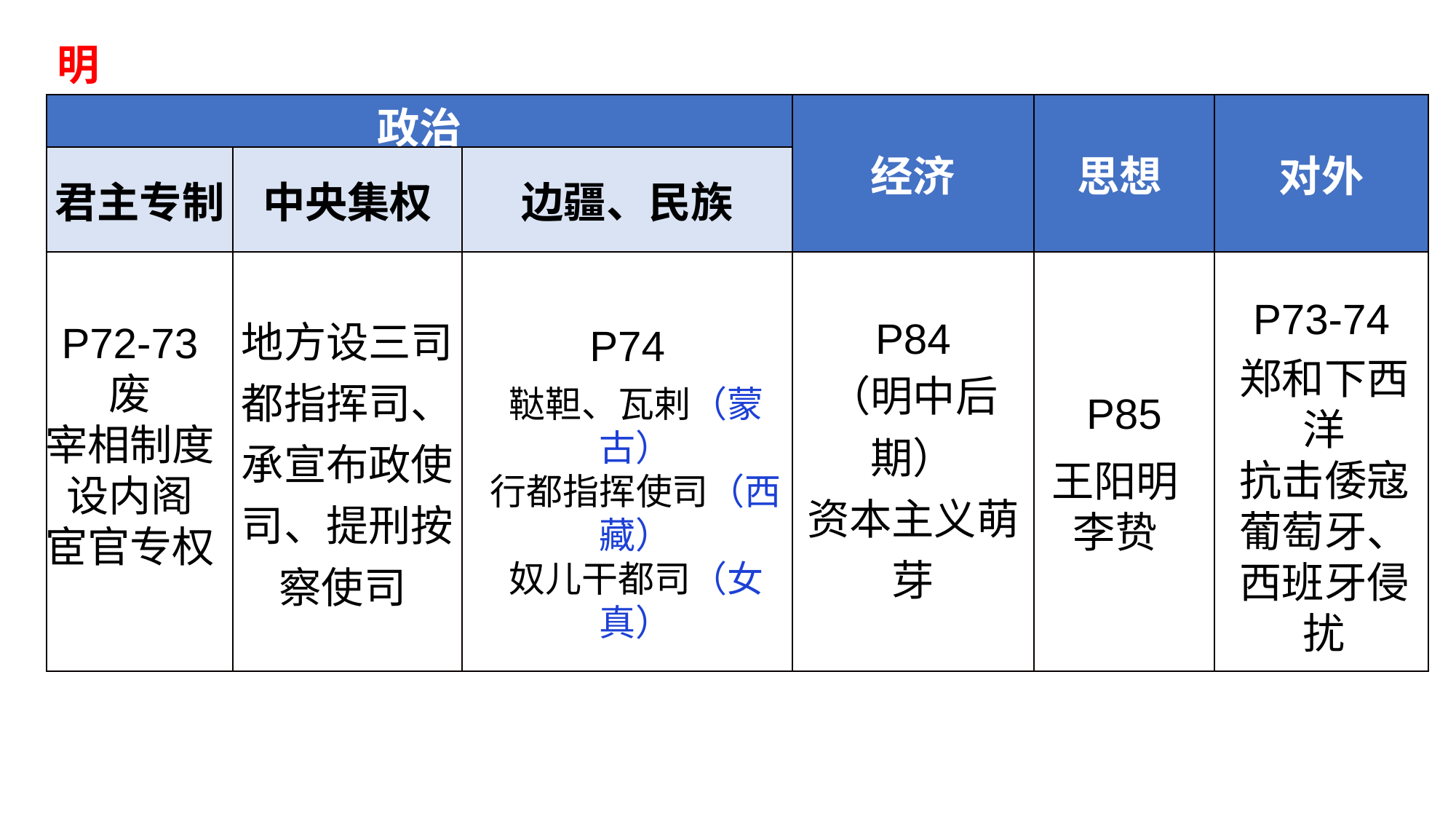

明
| 政治 |  |  | 经济 | 思想 | 对外 |
| --- | --- | --- | --- | --- | --- |
| 君主专制 | 中央集权 | 边疆、民族 |  |  |  |
|  | 地方设三司 都指挥司、承宣布政使司、提刑按察使司 | P74 | P84 （明中后期） 资本主义萌芽 | P85 | P73-74 |
P72-73
废
宰相制度
设内阁
宦官专权
郑和下西洋
抗击倭寇葡萄牙、
西班牙侵扰
鞑靼、瓦剌（蒙古）
行都指挥使司（西藏）
奴儿干都司（女真）
王阳明
李贽